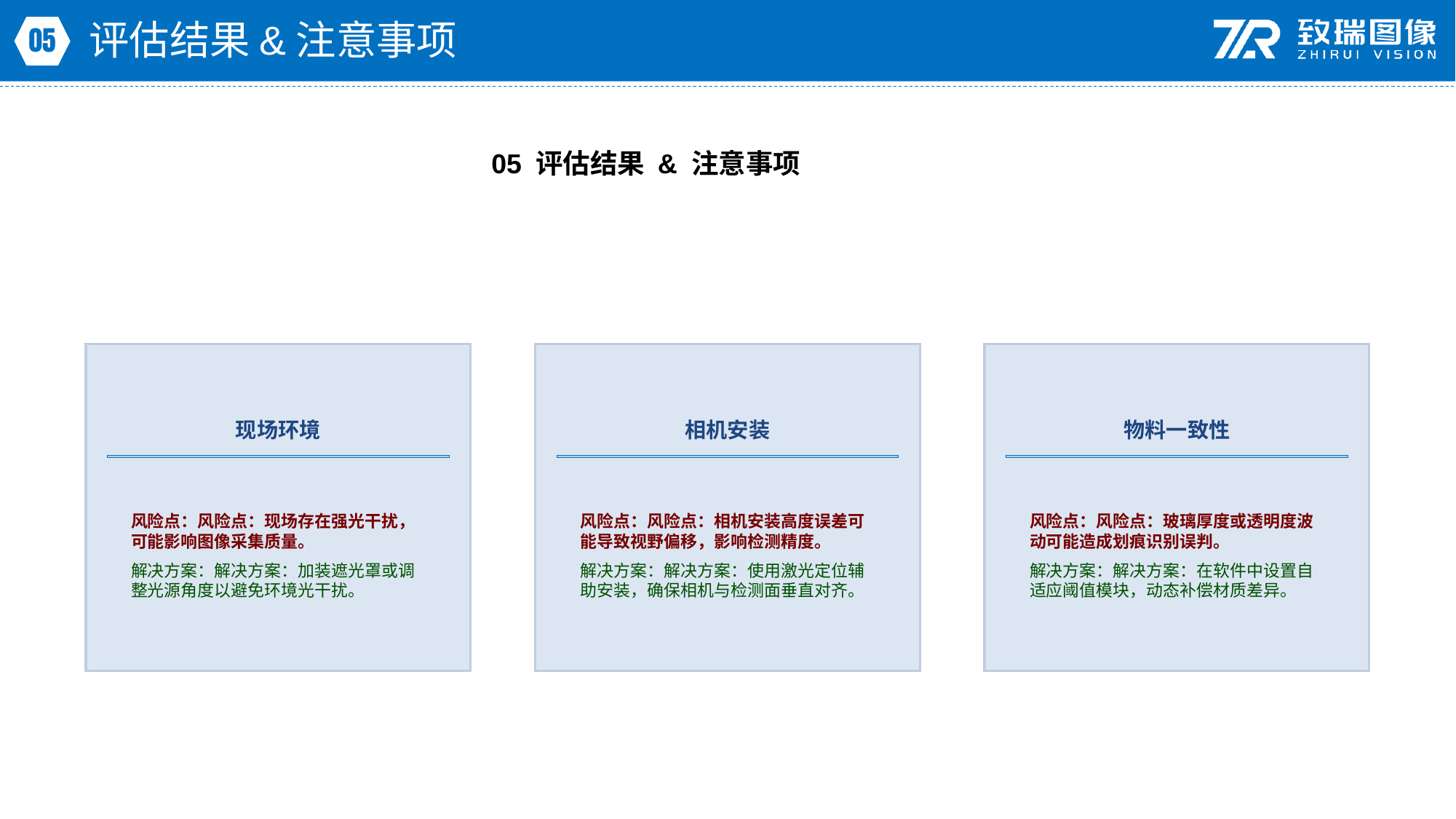

评估结果&注意事项
05

05 评估结果 & 注意事项

现场环境

相机安装

物料一致性

风险点：风险点：现场存在强光干扰，可能影响图像采集质量。
解决方案：解决方案：加装遮光罩或调整光源角度以避免环境光干扰。

风险点：风险点：相机安装高度误差可能导致视野偏移，影响检测精度。
解决方案：解决方案：使用激光定位辅助安装，确保相机与检测面垂直对齐。

风险点：风险点：玻璃厚度或透明度波动可能造成划痕识别误判。
解决方案：解决方案：在软件中设置自适应阈值模块，动态补偿材质差异。